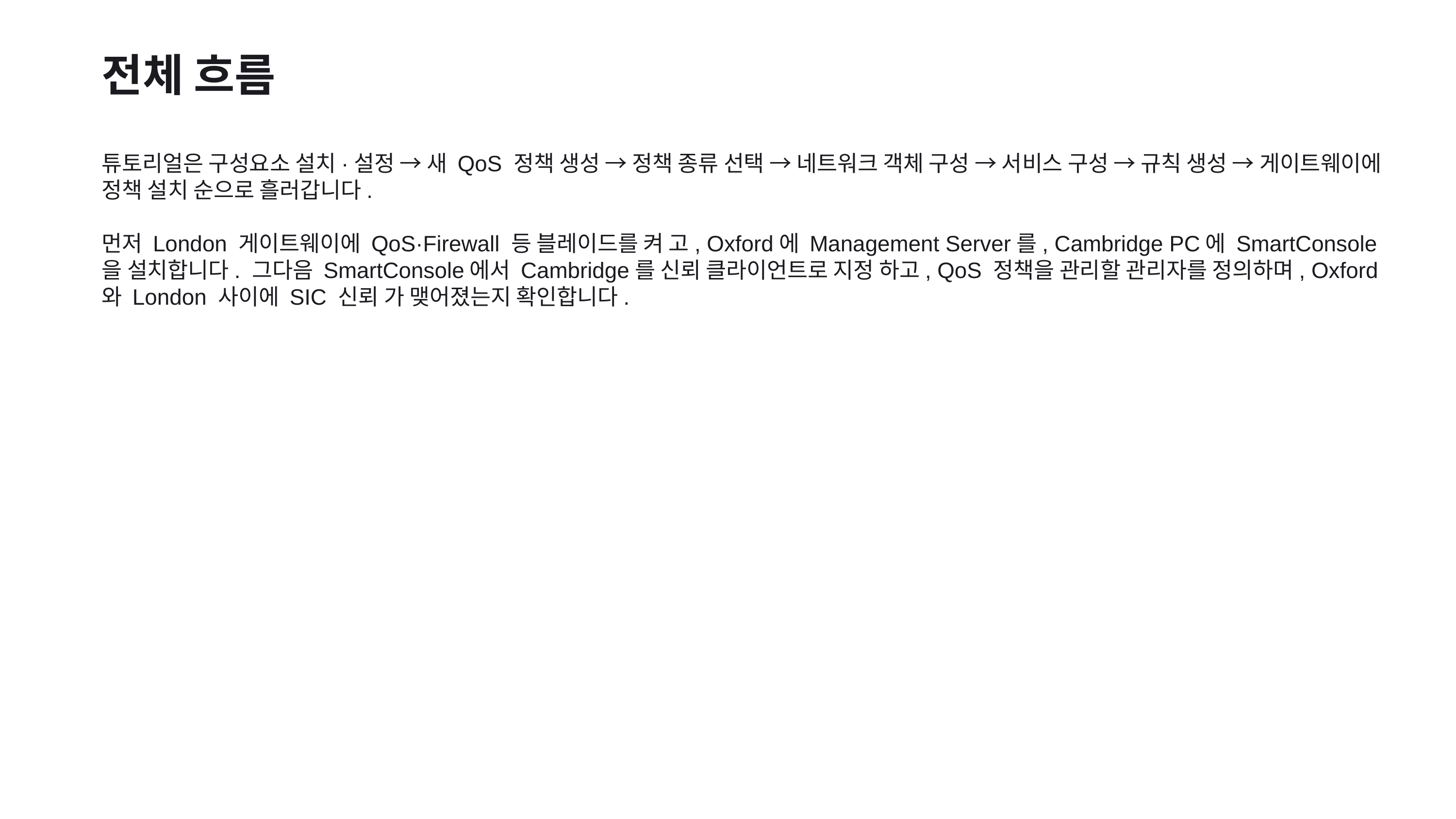

전체 흐름
튜토리얼은 구성요소 설치·설정 → 새 QoS 정책 생성 → 정책 종류 선택 → 네트워크 객체 구성 → 서비스 구성 → 규칙 생성 → 게이트웨이에 정책 설치 순으로 흘러갑니다.

먼저 London 게이트웨이에 QoS·Firewall 등 블레이드를 켜 고, Oxford에 Management Server를, Cambridge PC에 SmartConsole을 설치합니다. 그다음 SmartConsole에서 Cambridge를 신뢰 클라이언트로 지정 하고, QoS 정책을 관리할 관리자를 정의하며, Oxford와 London 사이에 SIC 신뢰 가 맺어졌는지 확인합니다.